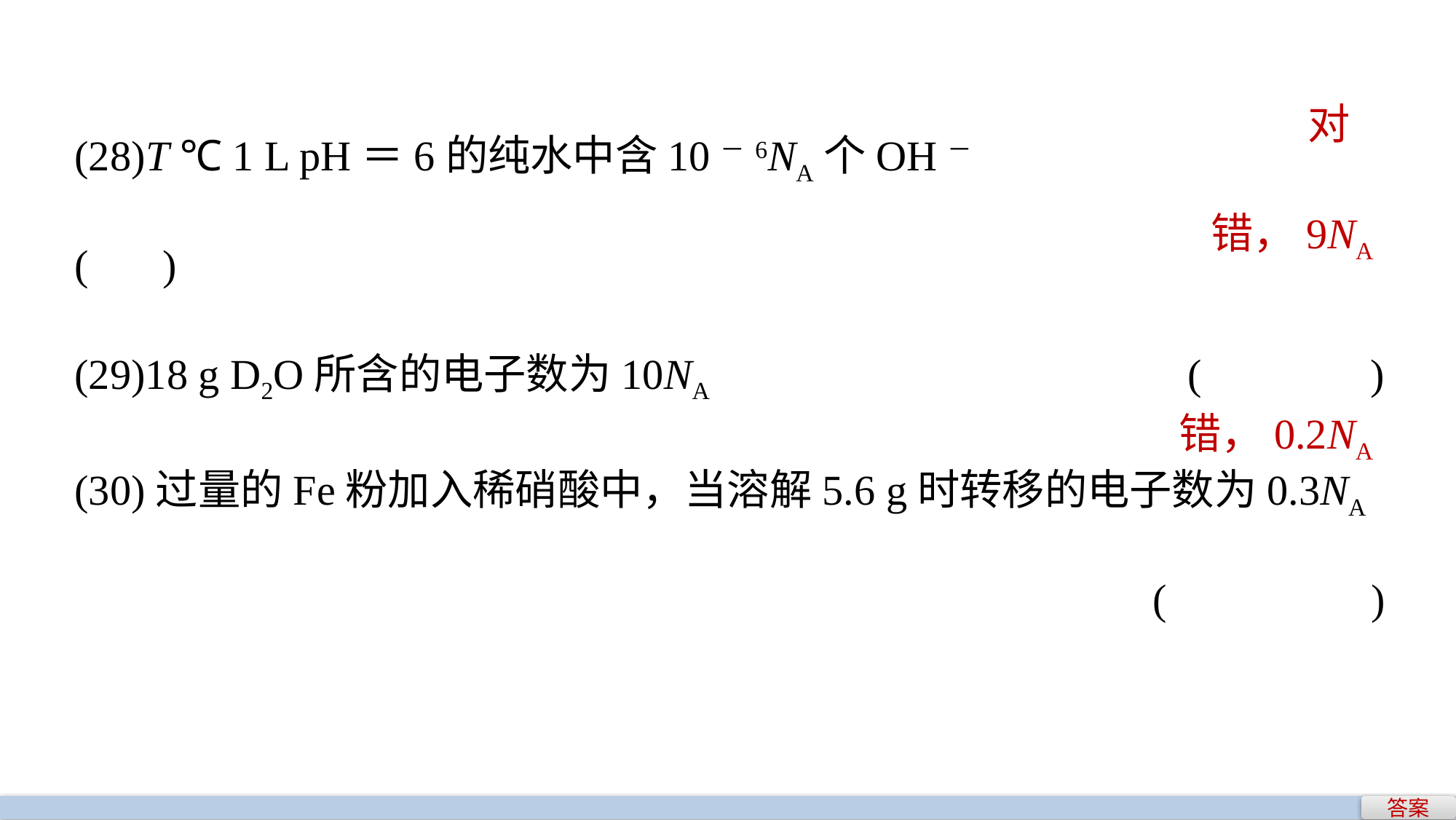

(28)T ℃ 1 L pH＝6的纯水中含10－6NA个OH－				(       )
(29)18 g D2O所含的电子数为10NA					  (	         )
(30)过量的Fe粉加入稀硝酸中，当溶解5.6 g时转移的电子数为0.3NA
(		)
对
错，9NA
错，0.2NA
答案